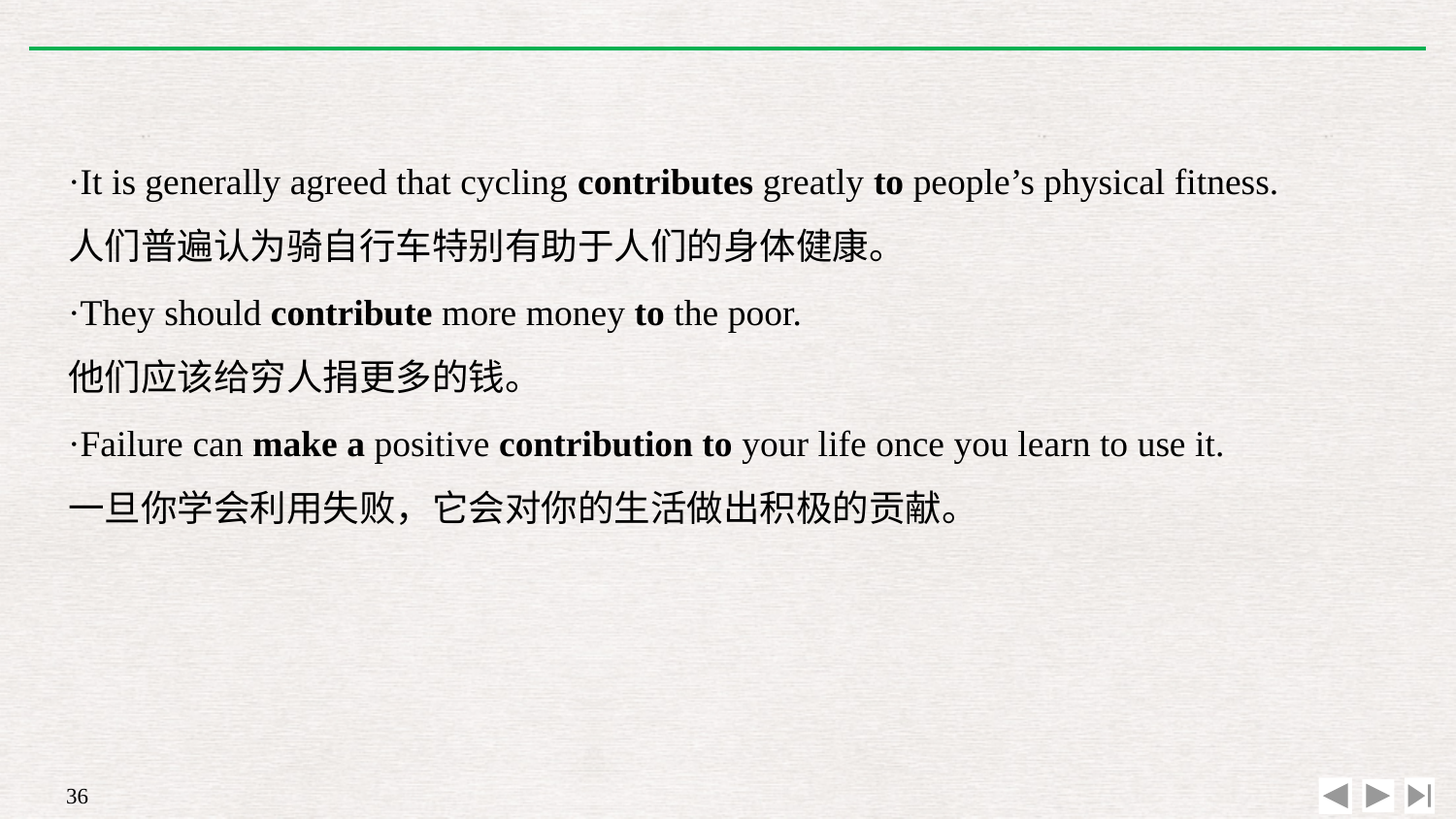

·It is generally agreed that cycling contributes greatly to people’s physical fitness.
人们普遍认为骑自行车特别有助于人们的身体健康。
·They should contribute more money to the poor.
他们应该给穷人捐更多的钱。
·Failure can make a positive contribution to your life once you learn to use it.
一旦你学会利用失败，它会对你的生活做出积极的贡献。